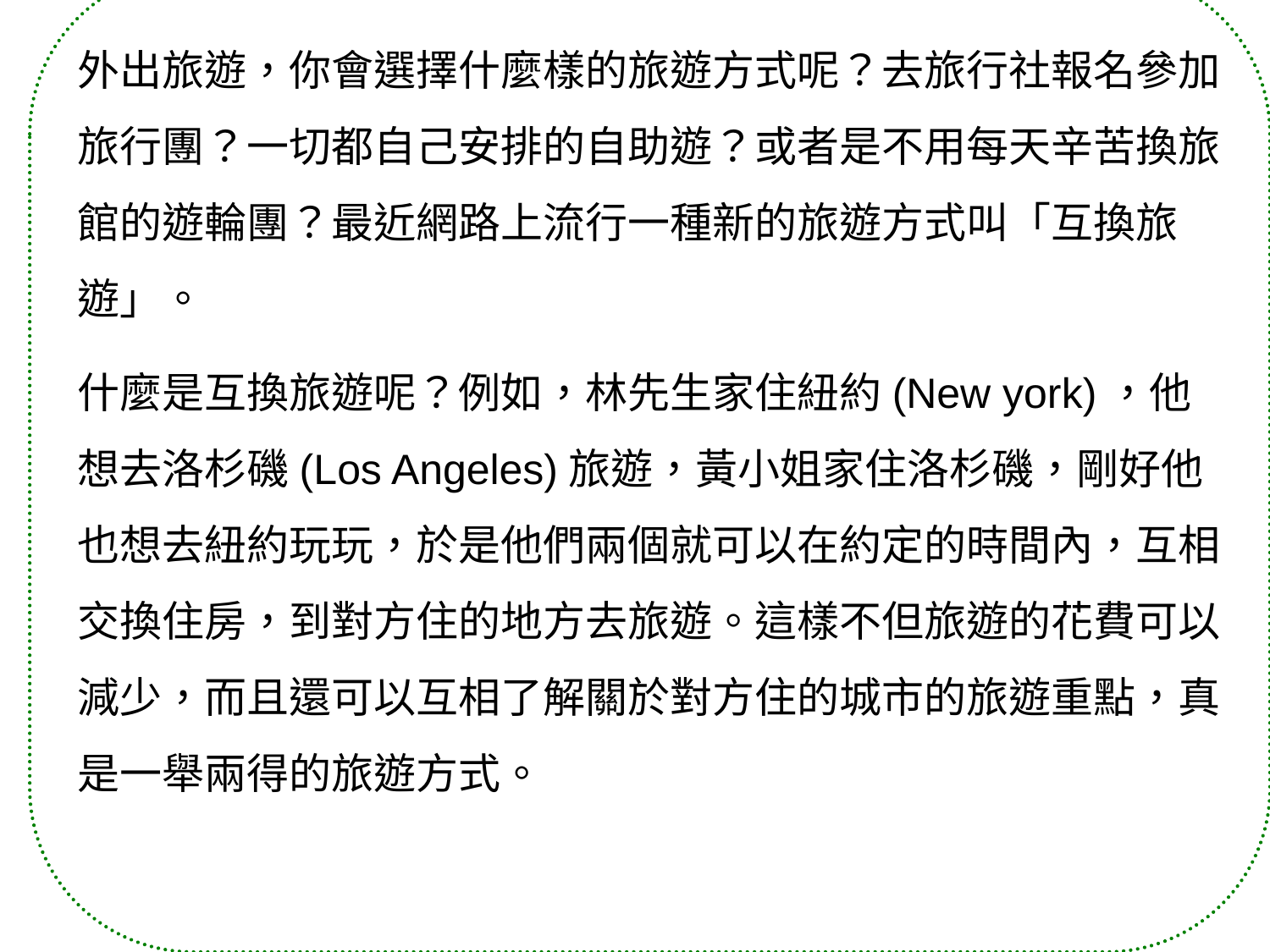

外出旅遊，你會選擇什麼樣的旅遊方式呢？去旅行社報名參加旅行團？一切都自己安排的自助遊？或者是不用每天辛苦換旅館的遊輪團？最近網路上流行一種新的旅遊方式叫「互換旅遊」。
什麼是互換旅遊呢？例如，林先生家住紐約(New york)，他想去洛杉磯(Los Angeles)旅遊，黃小姐家住洛杉磯，剛好他也想去紐約玩玩，於是他們兩個就可以在約定的時間內，互相交換住房，到對方住的地方去旅遊。這樣不但旅遊的花費可以減少，而且還可以互相了解關於對方住的城市的旅遊重點，真是一舉兩得的旅遊方式。